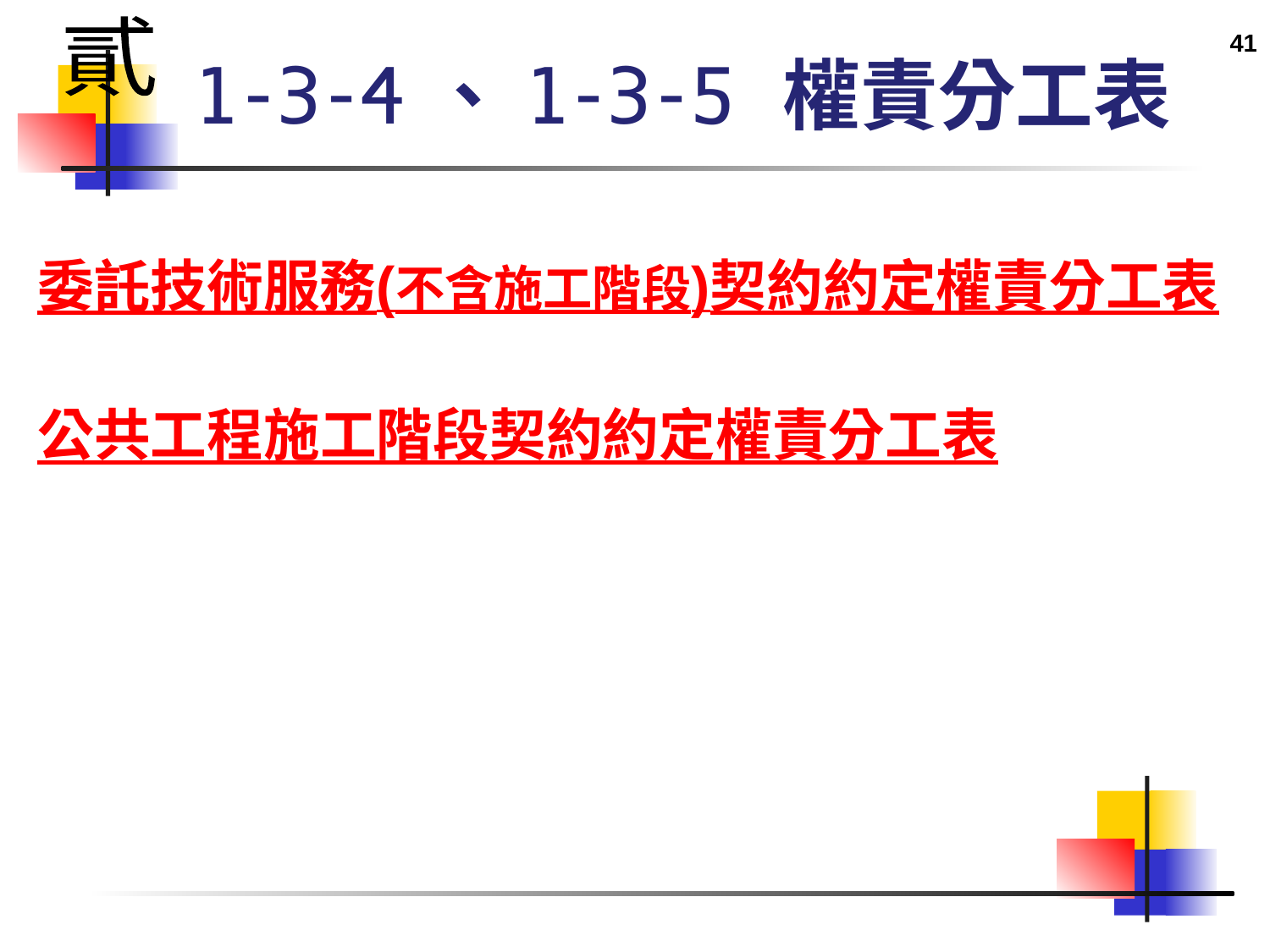

41
貳
# 1-3-4、1-3-5 權責分工表

委託技術服務(不含施工階段)契約約定權責分工表

公共工程施工階段契約約定權責分工表